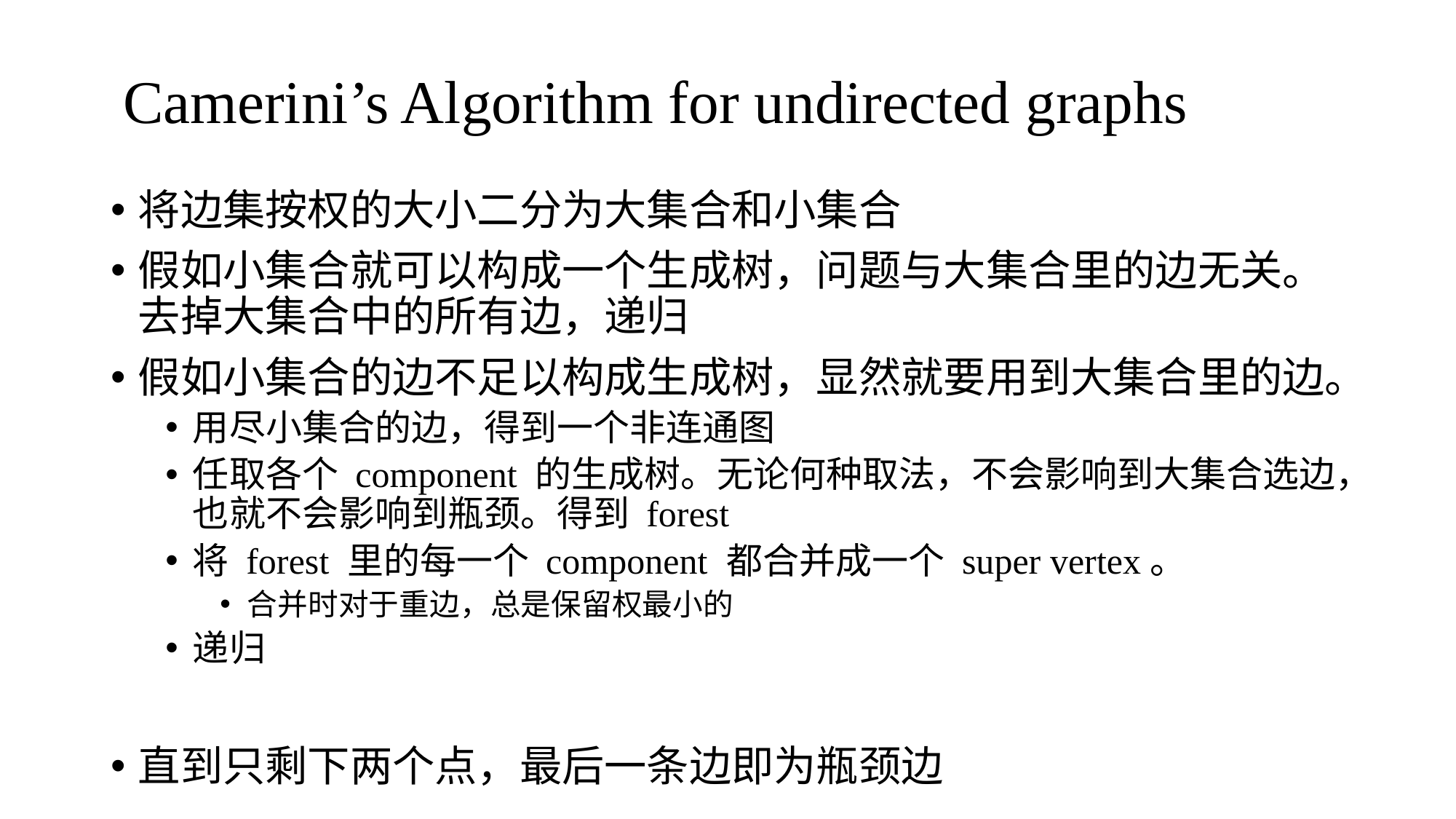

# Camerini’s Algorithm for undirected graphs
将边集按权的大小二分为大集合和小集合
假如小集合就可以构成一个生成树，问题与大集合里的边无关。去掉大集合中的所有边，递归
假如小集合的边不足以构成生成树，显然就要用到大集合里的边。
用尽小集合的边，得到一个非连通图
任取各个 component 的生成树。无论何种取法，不会影响到大集合选边，也就不会影响到瓶颈。得到 forest
将 forest 里的每一个 component 都合并成一个 super vertex。
合并时对于重边，总是保留权最小的
递归

直到只剩下两个点，最后一条边即为瓶颈边